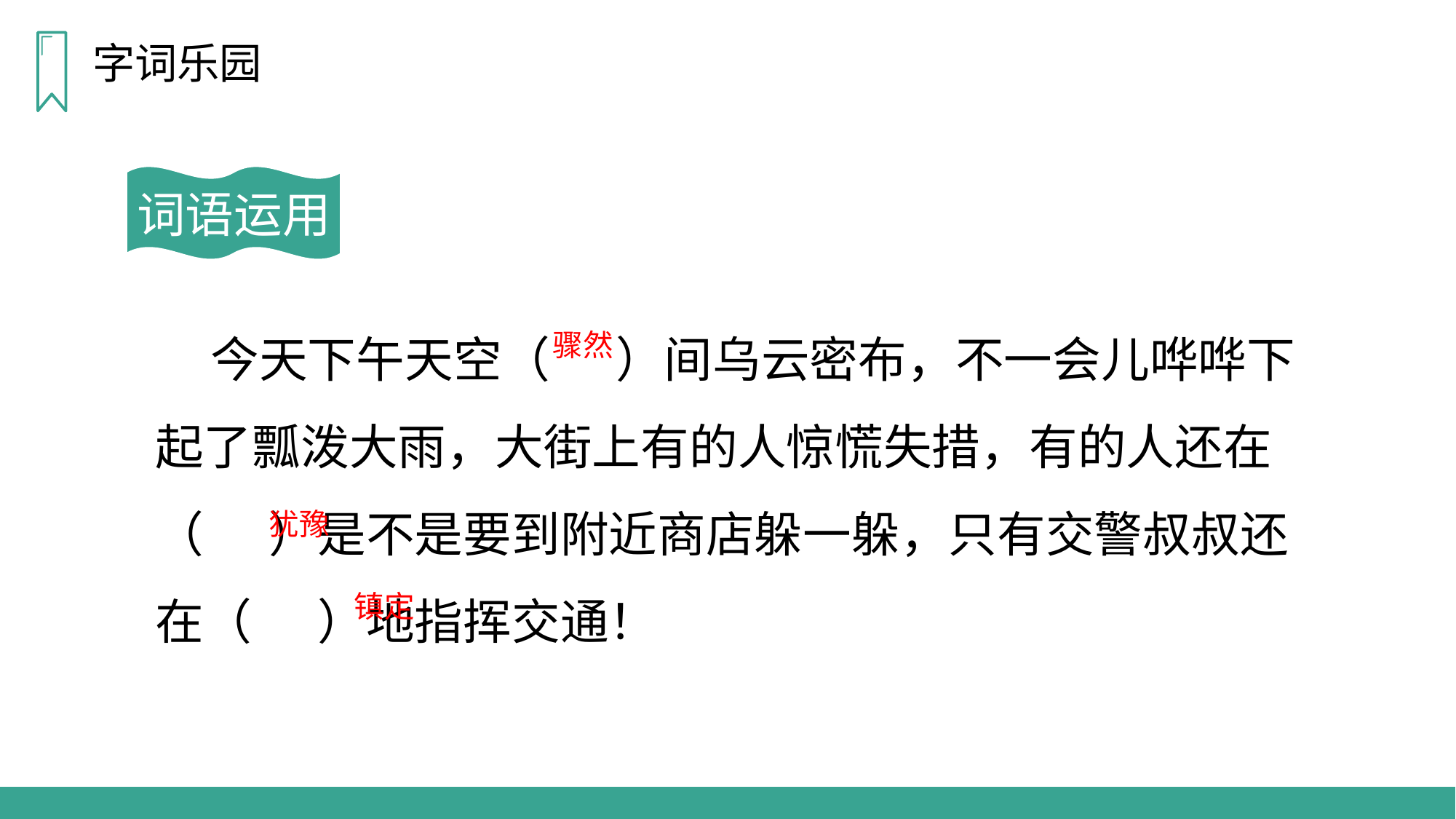

字词乐园
词语运用
    今天下午天空（      ）间乌云密布，不一会儿哗哗下起了瓢泼大雨，大街上有的人惊慌失措，有的人还在（      ）是不是要到附近商店躲一躲，只有交警叔叔还在（      ）地指挥交通！
骤然
犹豫
镇定